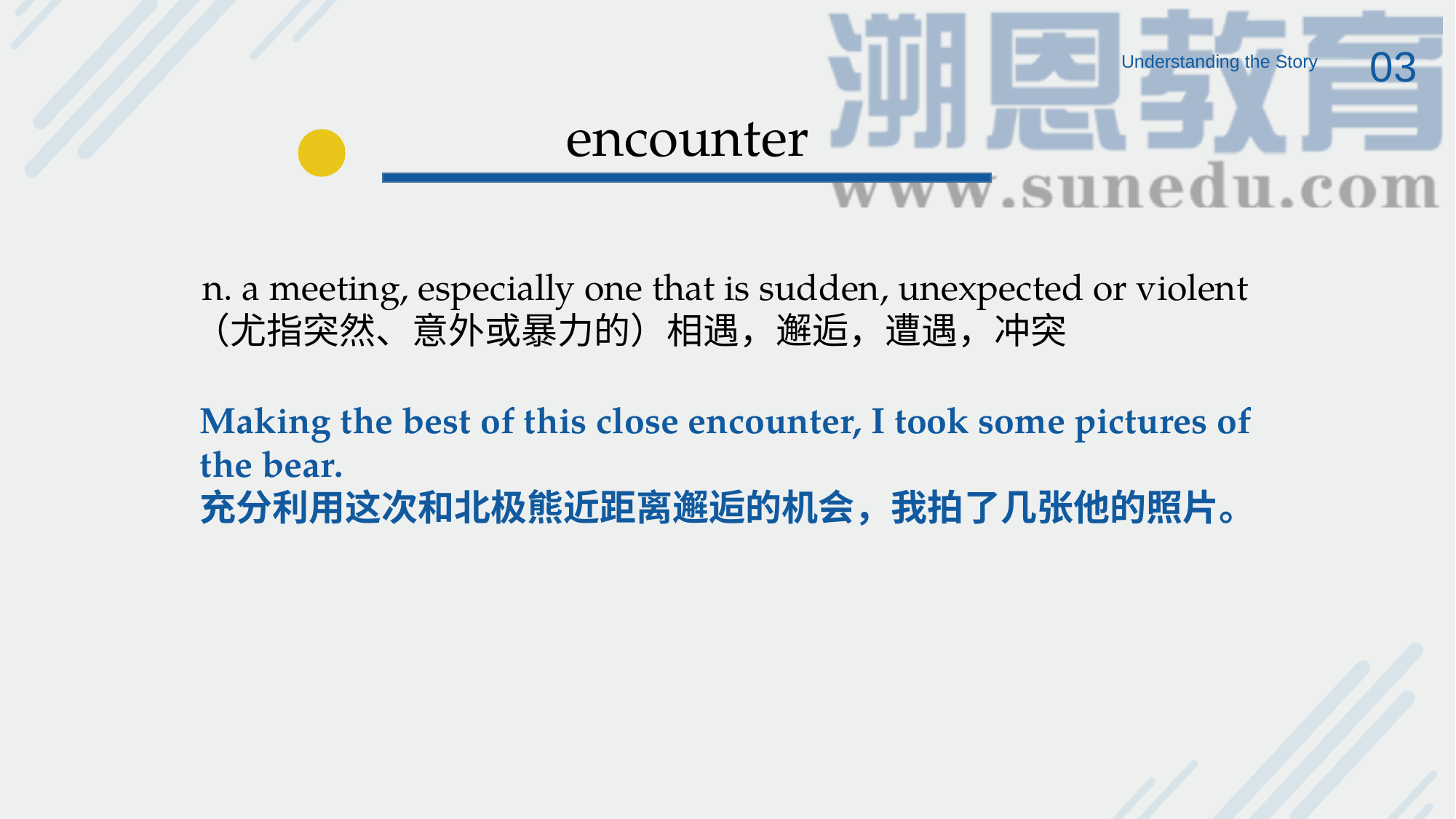

03
Understanding the Story
encounter

 n. a meeting, especially one that is sudden, unexpected or violent
（尤指突然、意外或暴力的）相遇，邂逅，遭遇，冲突
Making the best of this close encounter, I took some pictures of the bear.
充分利用这次和北极熊近距离邂逅的机会，我拍了几张他的照片。